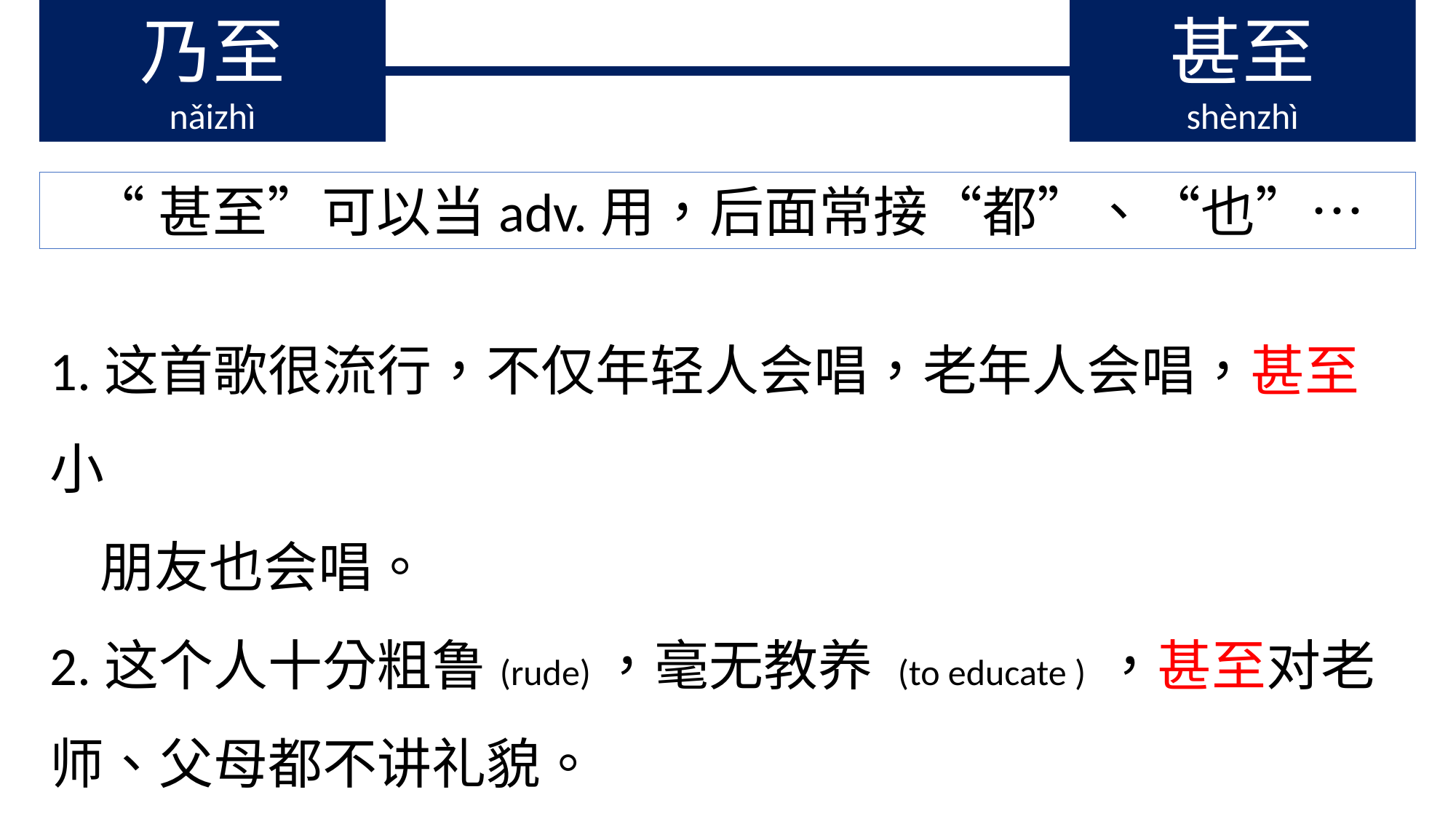

乃至
nǎizhì
甚至
shènzhì
“甚至”可以当adv.用，后面常接“都”、“也”…
1.这首歌很流行，不仅年轻人会唱，老年人会唱，甚至小
   朋友也会唱。
2.这个人十分粗鲁(rude)，毫无教养 (to educate ) ，甚至对老师、父母都不讲礼貌。